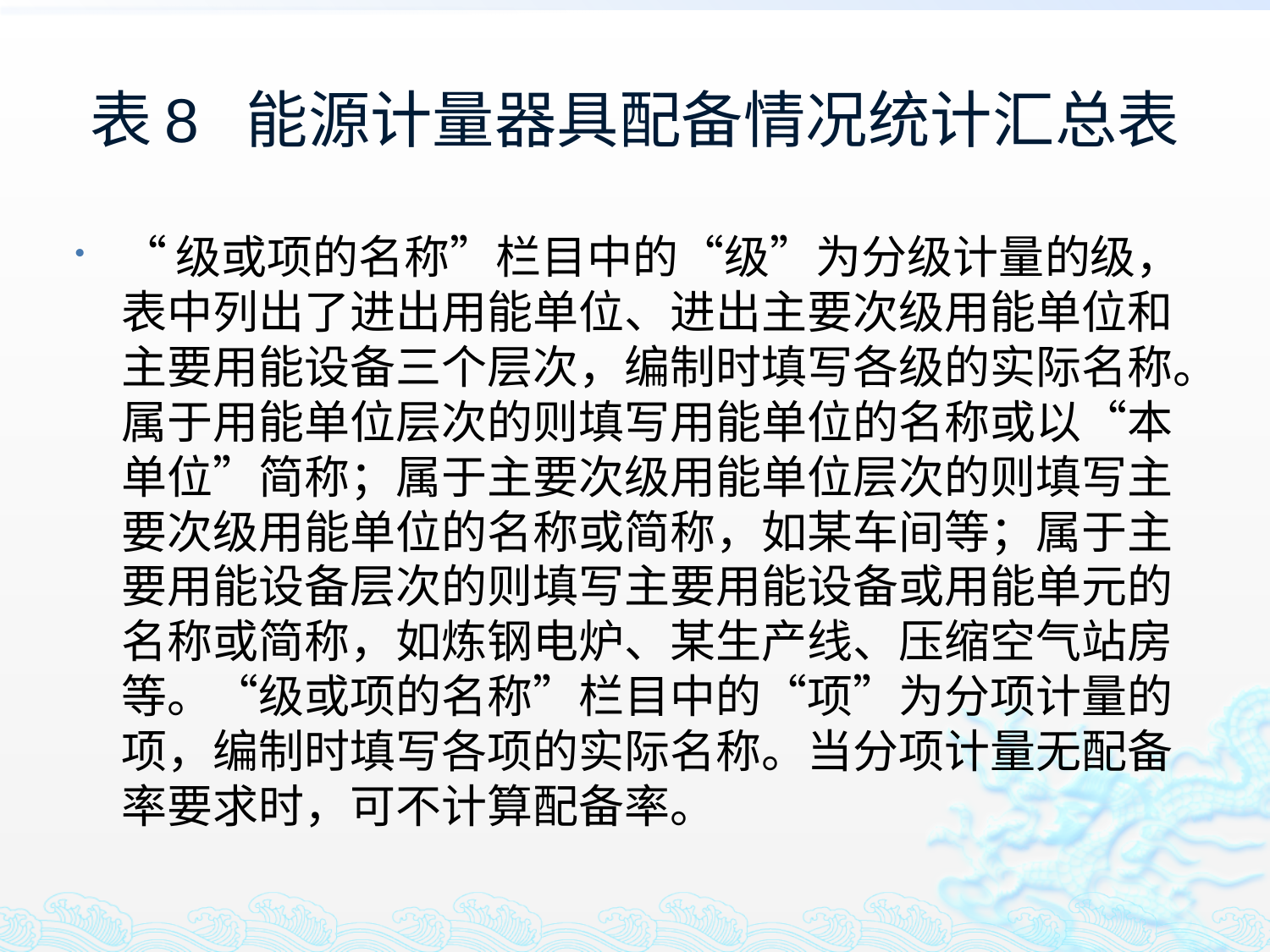

# 表8  能源计量器具配备情况统计汇总表
“级或项的名称”栏目中的“级”为分级计量的级，表中列出了进出用能单位、进出主要次级用能单位和主要用能设备三个层次，编制时填写各级的实际名称。属于用能单位层次的则填写用能单位的名称或以“本单位”简称；属于主要次级用能单位层次的则填写主要次级用能单位的名称或简称，如某车间等；属于主要用能设备层次的则填写主要用能设备或用能单元的名称或简称，如炼钢电炉、某生产线、压缩空气站房等。“级或项的名称”栏目中的“项”为分项计量的项，编制时填写各项的实际名称。当分项计量无配备率要求时，可不计算配备率。